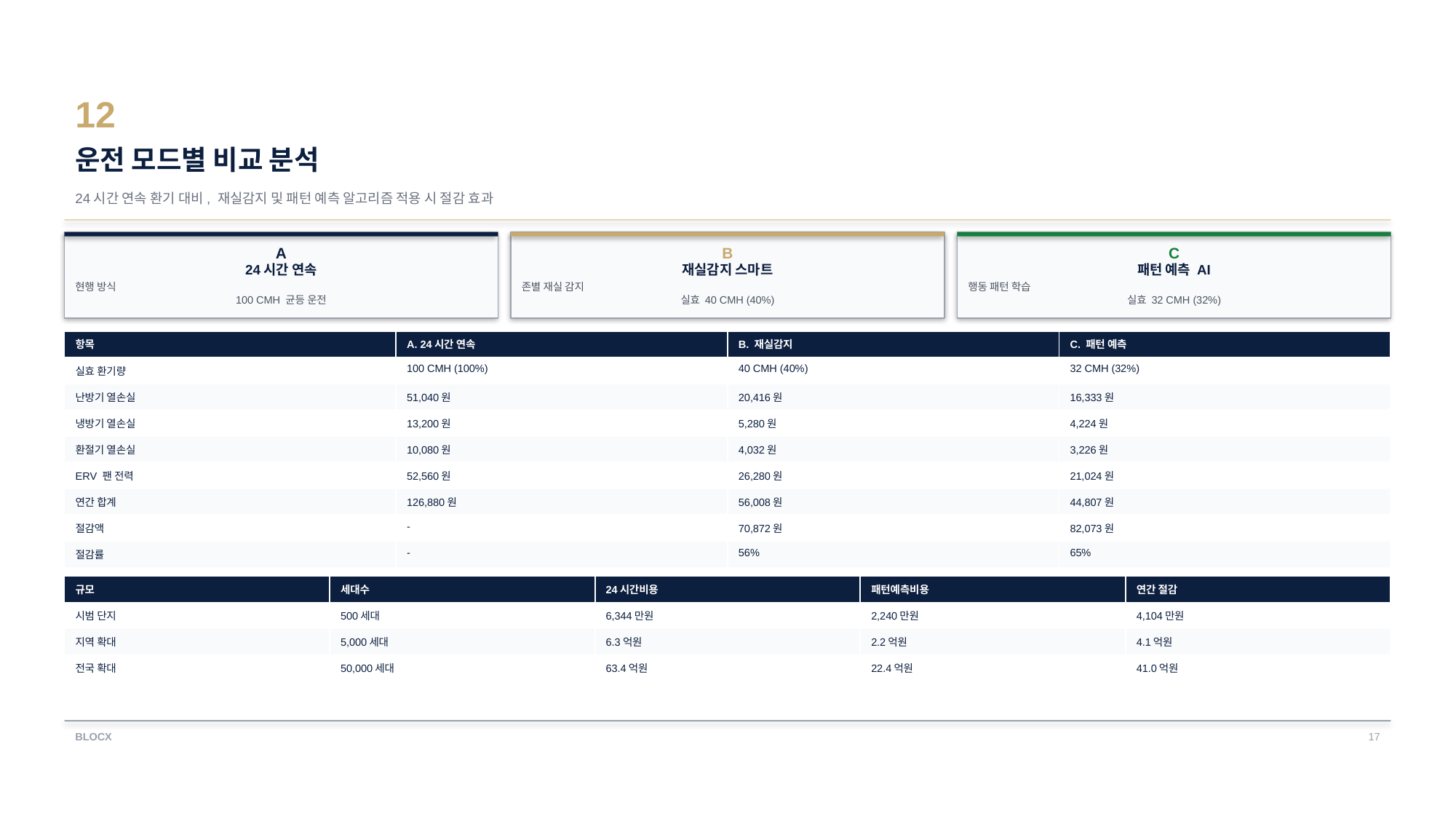

12
운전 모드별 비교 분석
24시간 연속 환기 대비, 재실감지 및 패턴 예측 알고리즘 적용 시 절감 효과

A
B
C
24시간 연속
재실감지 스마트
패턴 예측 AI
현행 방식
100 CMH 균등 운전
존별 재실 감지
실효 40 CMH (40%)
행동 패턴 학습
실효 32 CMH (32%)
| 항목 | A. 24시간 연속 | B. 재실감지 | C. 패턴 예측 |
| --- | --- | --- | --- |
| 실효 환기량 | 100 CMH (100%) | 40 CMH (40%) | 32 CMH (32%) |
| 난방기 열손실 | 51,040원 | 20,416원 | 16,333원 |
| 냉방기 열손실 | 13,200원 | 5,280원 | 4,224원 |
| 환절기 열손실 | 10,080원 | 4,032원 | 3,226원 |
| ERV 팬 전력 | 52,560원 | 26,280원 | 21,024원 |
| 연간 합계 | 126,880원 | 56,008원 | 44,807원 |
| 절감액 | - | 70,872원 | 82,073원 |
| 절감률 | - | 56% | 65% |
| 규모 | 세대수 | 24시간비용 | 패턴예측비용 | 연간 절감 |
| --- | --- | --- | --- | --- |
| 시범 단지 | 500세대 | 6,344만원 | 2,240만원 | 4,104만원 |
| 지역 확대 | 5,000세대 | 6.3억원 | 2.2억원 | 4.1억원 |
| 전국 확대 | 50,000세대 | 63.4억원 | 22.4억원 | 41.0억원 |

BLOCX
17